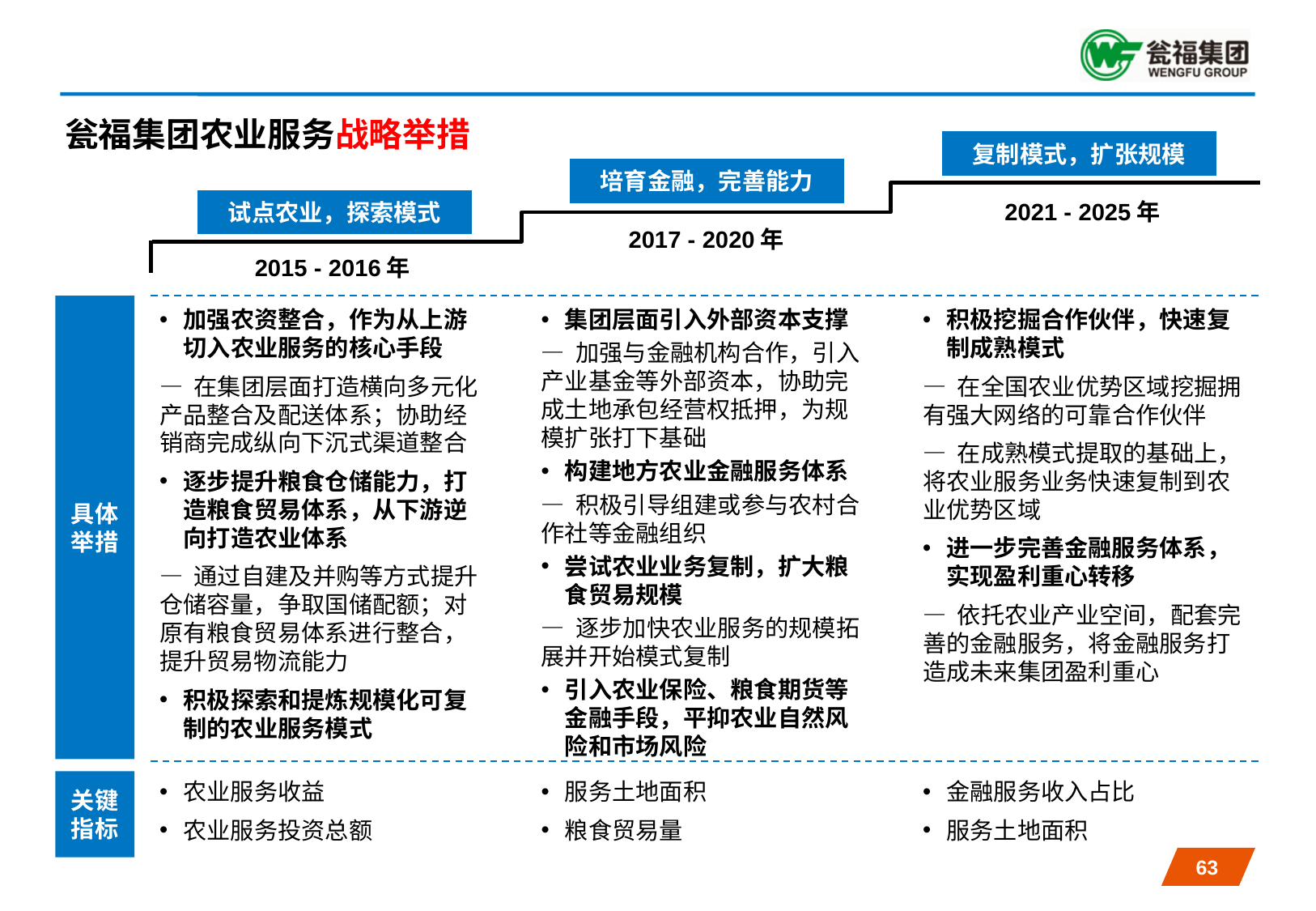

瓮福集团农业服务战略举措
复制模式，扩张规模
培育金融，完善能力
试点农业，探索模式
2021 - 2025年
2017 - 2020年
2015 - 2016年
具体
举措
加强农资整合，作为从上游切入农业服务的核心手段
— 在集团层面打造横向多元化产品整合及配送体系；协助经销商完成纵向下沉式渠道整合
逐步提升粮食仓储能力，打造粮食贸易体系，从下游逆向打造农业体系
— 通过自建及并购等方式提升仓储容量，争取国储配额；对原有粮食贸易体系进行整合，提升贸易物流能力
积极探索和提炼规模化可复制的农业服务模式
集团层面引入外部资本支撑
— 加强与金融机构合作，引入产业基金等外部资本，协助完成土地承包经营权抵押，为规模扩张打下基础
构建地方农业金融服务体系
— 积极引导组建或参与农村合作社等金融组织
尝试农业业务复制，扩大粮食贸易规模
— 逐步加快农业服务的规模拓展并开始模式复制
引入农业保险、粮食期货等金融手段，平抑农业自然风险和市场风险
积极挖掘合作伙伴，快速复制成熟模式
— 在全国农业优势区域挖掘拥  有强大网络的可靠合作伙伴
— 在成熟模式提取的基础上，将农业服务业务快速复制到农业优势区域
进一步完善金融服务体系，实现盈利重心转移
— 依托农业产业空间，配套完善的金融服务，将金融服务打造成未来集团盈利重心
关键
指标
农业服务收益
农业服务投资总额
服务土地面积
粮食贸易量
金融服务收入占比
服务土地面积